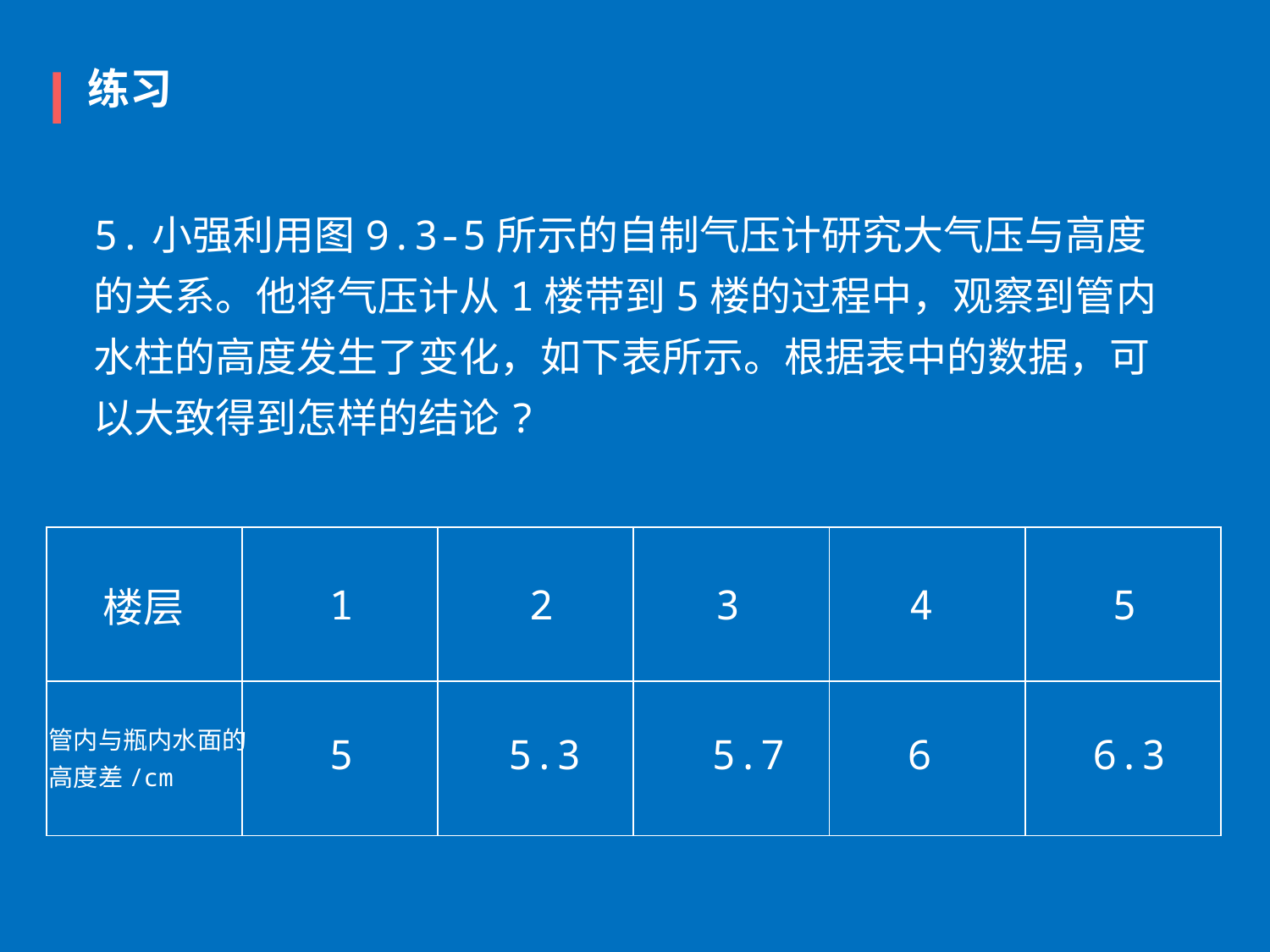

练习

5.小强利用图9.3-5所示的自制气压计研究大气压与高度的关系。他将气压计从1楼带到5楼的过程中，观察到管内水柱的高度发生了变化，如下表所示。根据表中的数据，可以大致得到怎样的结论?
|  |  |  |  |  |  |
| --- | --- | --- | --- | --- | --- |
|  |  |  |  |  |  |
1
2
3
4
5
楼层
管内与瓶内水面的高度差/cm
5
5.3
5.7
6
6.3